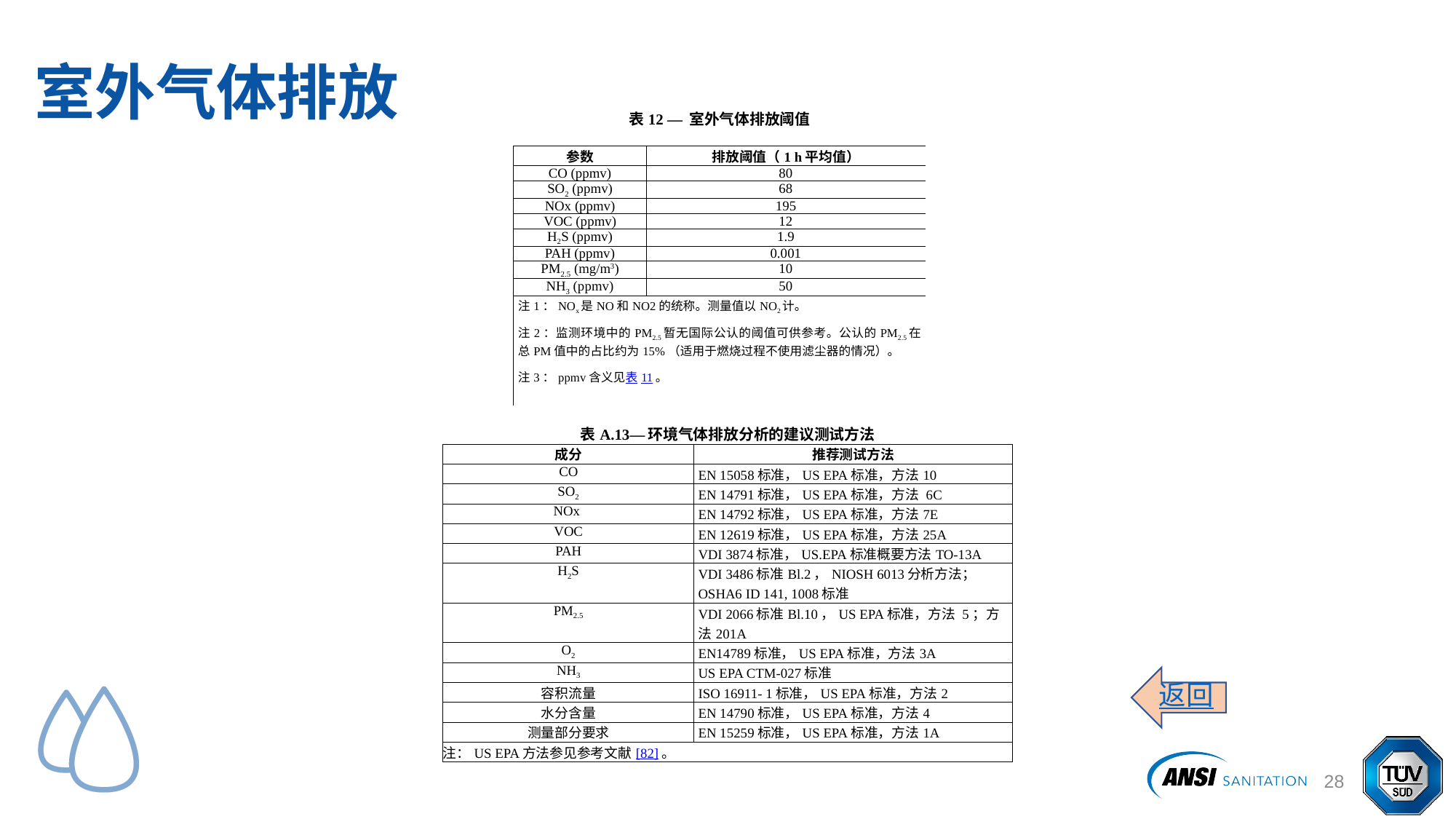

室外气体排放
|  | 表12 — 室外气体排放阈值 |  |  |  |
| --- | --- | --- | --- | --- |
|  | 参数 | 排放阈值（1 h平均值） |  |  |
|  | CO (ppmv) | 80 |  |  |
|  | SO2 (ppmv) | 68 |  |  |
|  | NOx (ppmv) | 195 |  |  |
|  | VOC (ppmv) | 12 |  |  |
|  | H2S (ppmv) | 1.9 |  |  |
|  | PAH (ppmv) | 0.001 |  |  |
|  | PM2.5 (mg/m3) | 10 |  |  |
|  | NH3 (ppmv) | 50 |  |  |
|  | 注1：NOx是NO和NO2的统称。测量值以NO2计。 注2：监测环境中的PM2.5暂无国际公认的阈值可供参考。公认的PM2.5在总PM值中的占比约为15%（适用于燃烧过程不使用滤尘器的情况）。 注3：ppmv含义见表11。 |  |  |  |
| 表A.13—环境气体排放分析的建议测试方法 |  |  |  |  |
| 成分 |  |  | 推荐测试方法 |  |
| CO |  |  | EN 15058标准，US EPA标准，方法10 |  |
| SO2 |  |  | EN 14791标准，US EPA标准，方法 6C |  |
| NOx |  |  | EN 14792标准，US EPA标准，方法7E |  |
| VOC |  |  | EN 12619标准，US EPA标准，方法25A |  |
| PAH |  |  | VDI 3874标准，US.EPA标准概要方法TO-13A |  |
| H2S |  |  | VDI 3486标准Bl.2，NIOSH 6013分析方法；OSHA6 ID 141, 1008标准 |  |
| PM2.5 |  |  | VDI 2066标准Bl.10，US EPA标准，方法 5；方法201A |  |
| O2 |  |  | EN14789标准，US EPA标准，方法3A |  |
| NH3 |  |  | US EPA CTM-027标准 |  |
| 容积流量 |  |  | ISO 16911- 1标准，US EPA标准，方法2 |  |
| 水分含量 |  |  | EN 14790标准，US EPA标准，方法4 |  |
| 测量部分要求 |  |  | EN 15259标准，US EPA标准，方法1A |  |
| 注：US EPA方法参见参考文献[82]。 |  |  |  |  |
返回
28